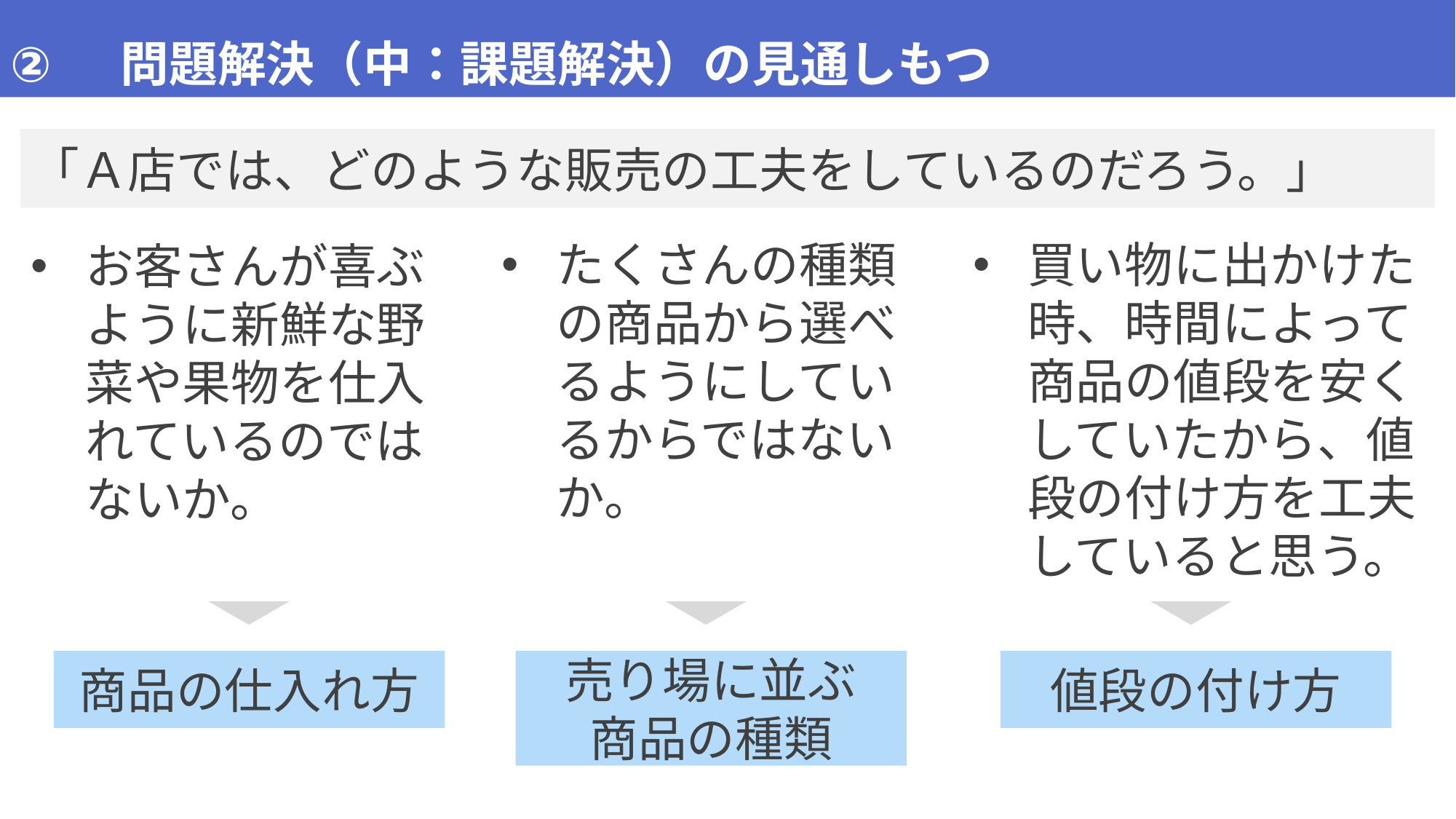

問題解決（中：課題解決）の見通しもつ
「Ａ店では、どのような販売の工夫をしているのだろう。」
たくさんの種類の商品から選べるようにしているからではないか。
買い物に出かけた時、時間によって商品の値段を安くしていたから、値段の付け方を工夫していると思う。
お客さんが喜ぶように新鮮な野菜や果物を仕入れているのではないか。

商品の仕入れ方
売り場に並ぶ
商品の種類
値段の付け方